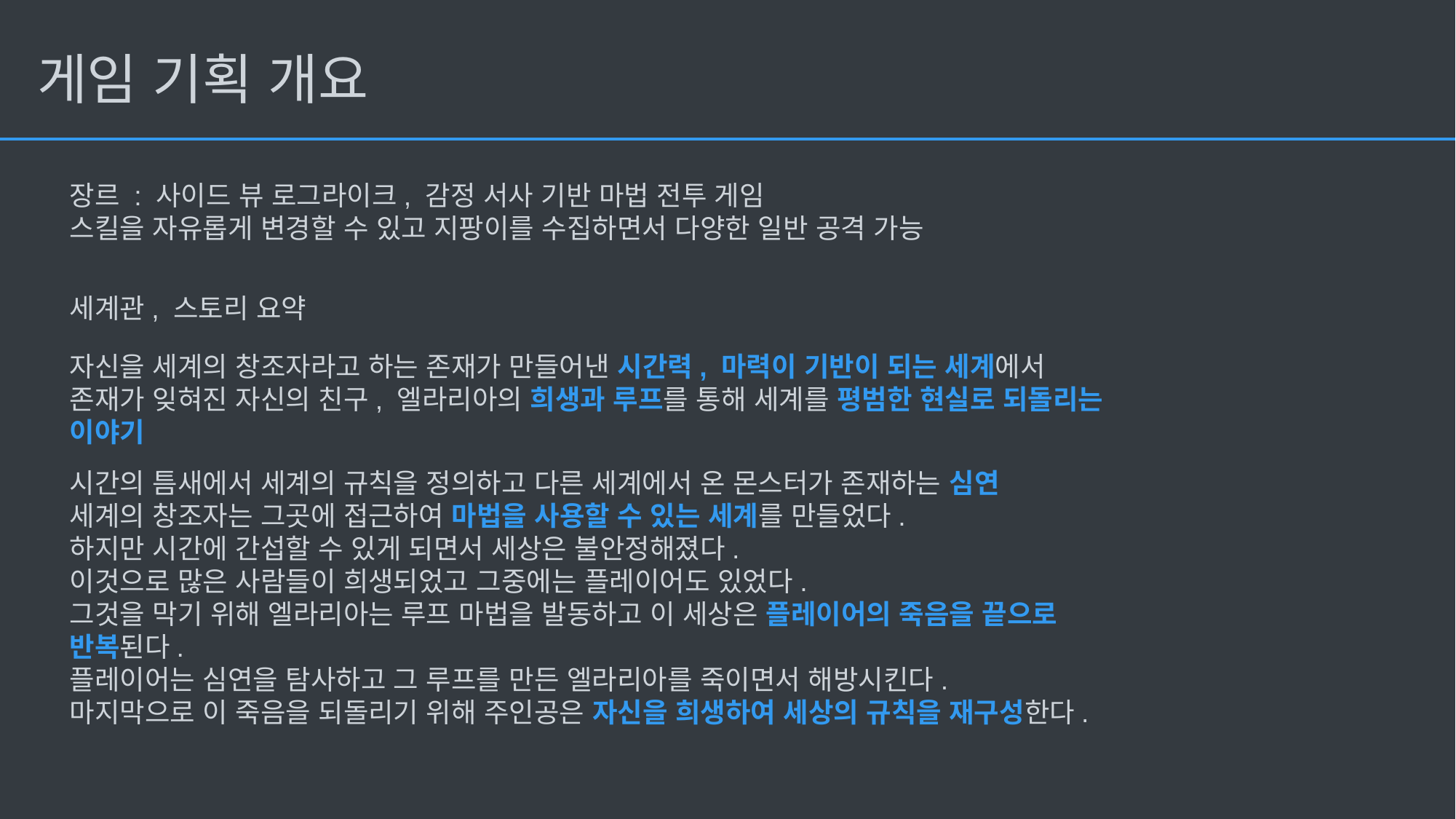

# 게임 기획 개요
장르 : 사이드 뷰 로그라이크, 감정 서사 기반 마법 전투 게임
스킬을 자유롭게 변경할 수 있고 지팡이를 수집하면서 다양한 일반 공격 가능

세계관, 스토리 요약

자신을 세계의 창조자라고 하는 존재가 만들어낸 시간력, 마력이 기반이 되는 세계에서
존재가 잊혀진 자신의 친구, 엘라리아의 희생과 루프를 통해 세계를 평범한 현실로 되돌리는 이야기

시간의 틈새에서 세계의 규칙을 정의하고 다른 세계에서 온 몬스터가 존재하는 심연
세계의 창조자는 그곳에 접근하여 마법을 사용할 수 있는 세계를 만들었다.
하지만 시간에 간섭할 수 있게 되면서 세상은 불안정해졌다.
이것으로 많은 사람들이 희생되었고 그중에는 플레이어도 있었다.
그것을 막기 위해 엘라리아는 루프 마법을 발동하고 이 세상은 플레이어의 죽음을 끝으로 반복된다.
플레이어는 심연을 탐사하고 그 루프를 만든 엘라리아를 죽이면서 해방시킨다.
마지막으로 이 죽음을 되돌리기 위해 주인공은 자신을 희생하여 세상의 규칙을 재구성한다.